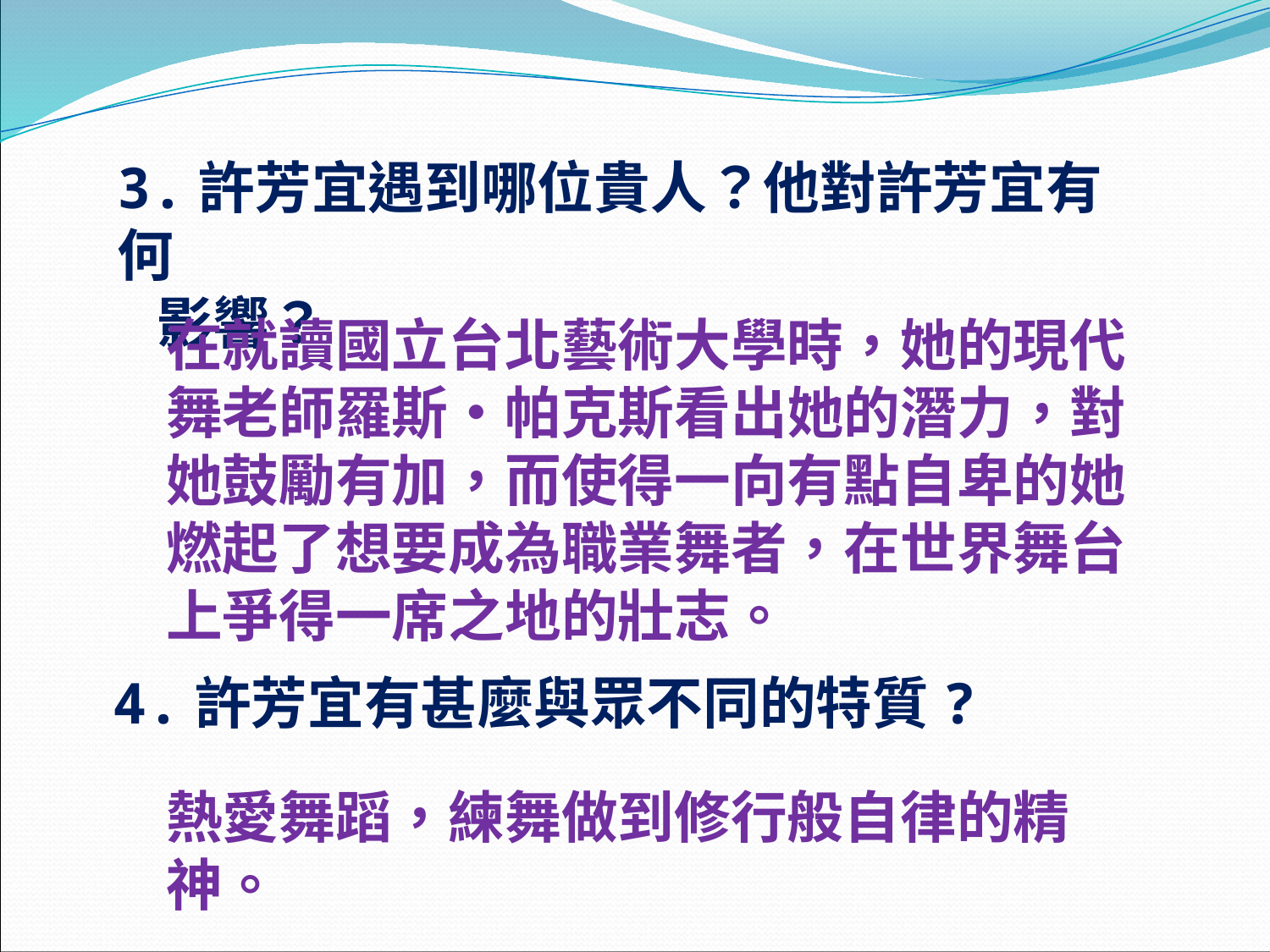

3.許芳宜遇到哪位貴人？他對許芳宜有何
  影響？
在就讀國立台北藝術大學時，她的現代舞老師羅斯‧帕克斯看出她的潛力，對她鼓勵有加，而使得一向有點自卑的她燃起了想要成為職業舞者，在世界舞台上爭得一席之地的壯志。
4.許芳宜有甚麼與眾不同的特質?
熱愛舞蹈，練舞做到修行般自律的精神。